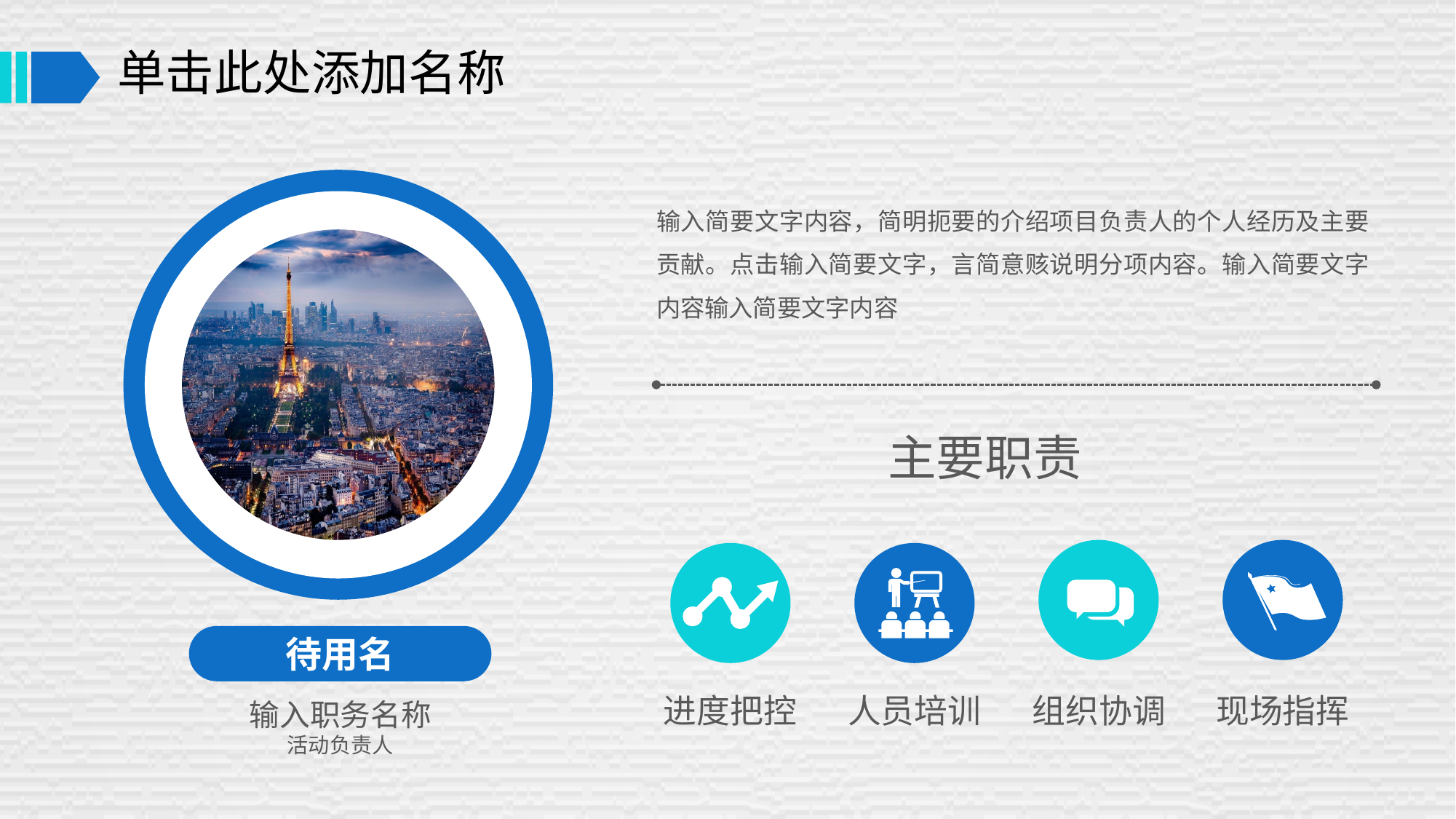

# 单击此处添加名称

输入简要文字内容，简明扼要的介绍项目负责人的个人经历及主要贡献。点击输入简要文字，言简意赅说明分项内容。输入简要文字内容输入简要文字内容

主要职责

待用名
进度把控
人员培训
组织协调
现场指挥
输入职务名称
活动负责人